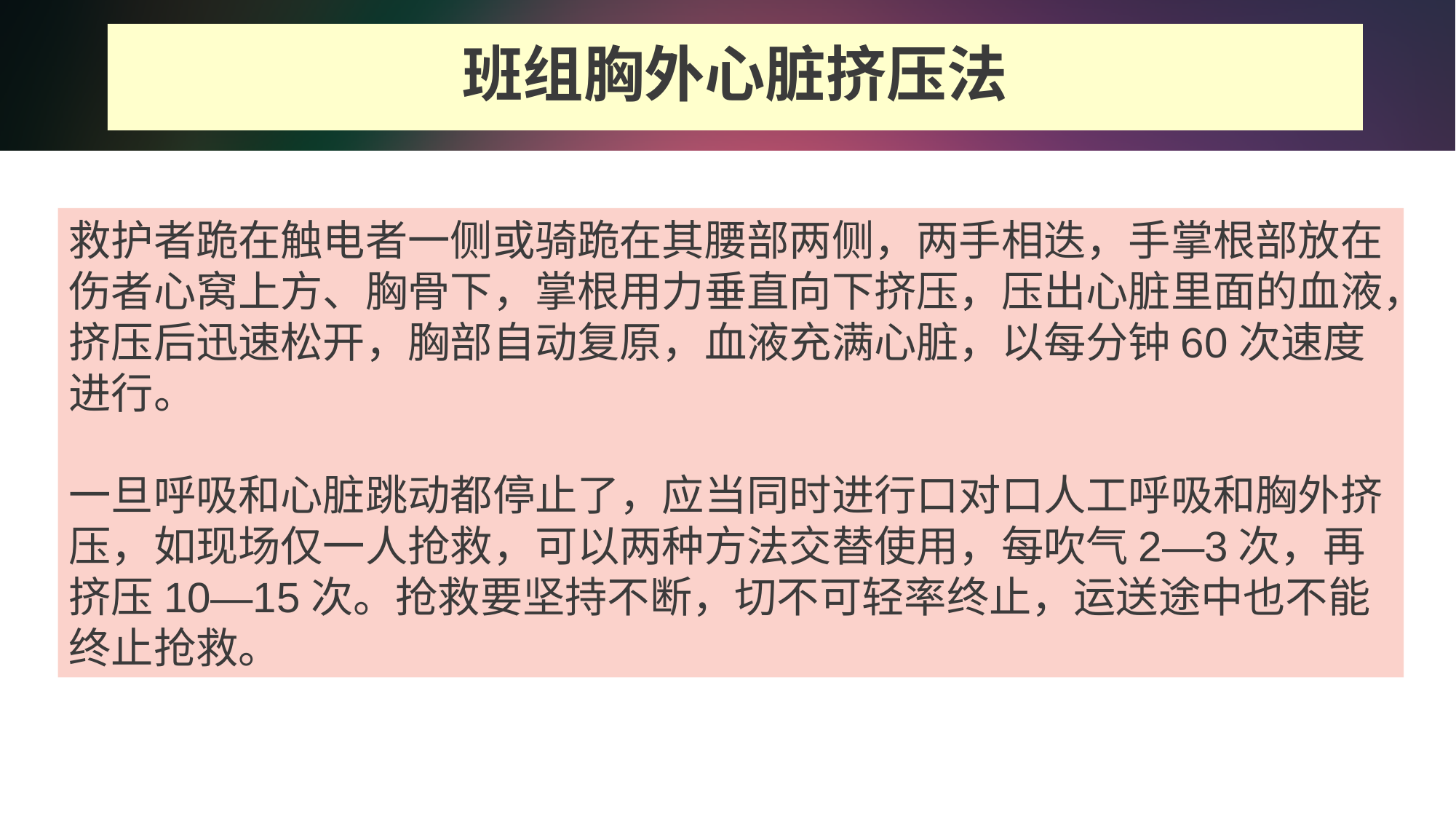

班组胸外心脏挤压法
救护者跪在触电者一侧或骑跪在其腰部两侧，两手相迭，手掌根部放在伤者心窝上方、胸骨下，掌根用力垂直向下挤压，压出心脏里面的血液，挤压后迅速松开，胸部自动复原，血液充满心脏，以每分钟60次速度进行。

一旦呼吸和心脏跳动都停止了，应当同时进行口对口人工呼吸和胸外挤压，如现场仅一人抢救，可以两种方法交替使用，每吹气2—3次，再挤压10—15次。抢救要坚持不断，切不可轻率终止，运送途中也不能终止抢救。